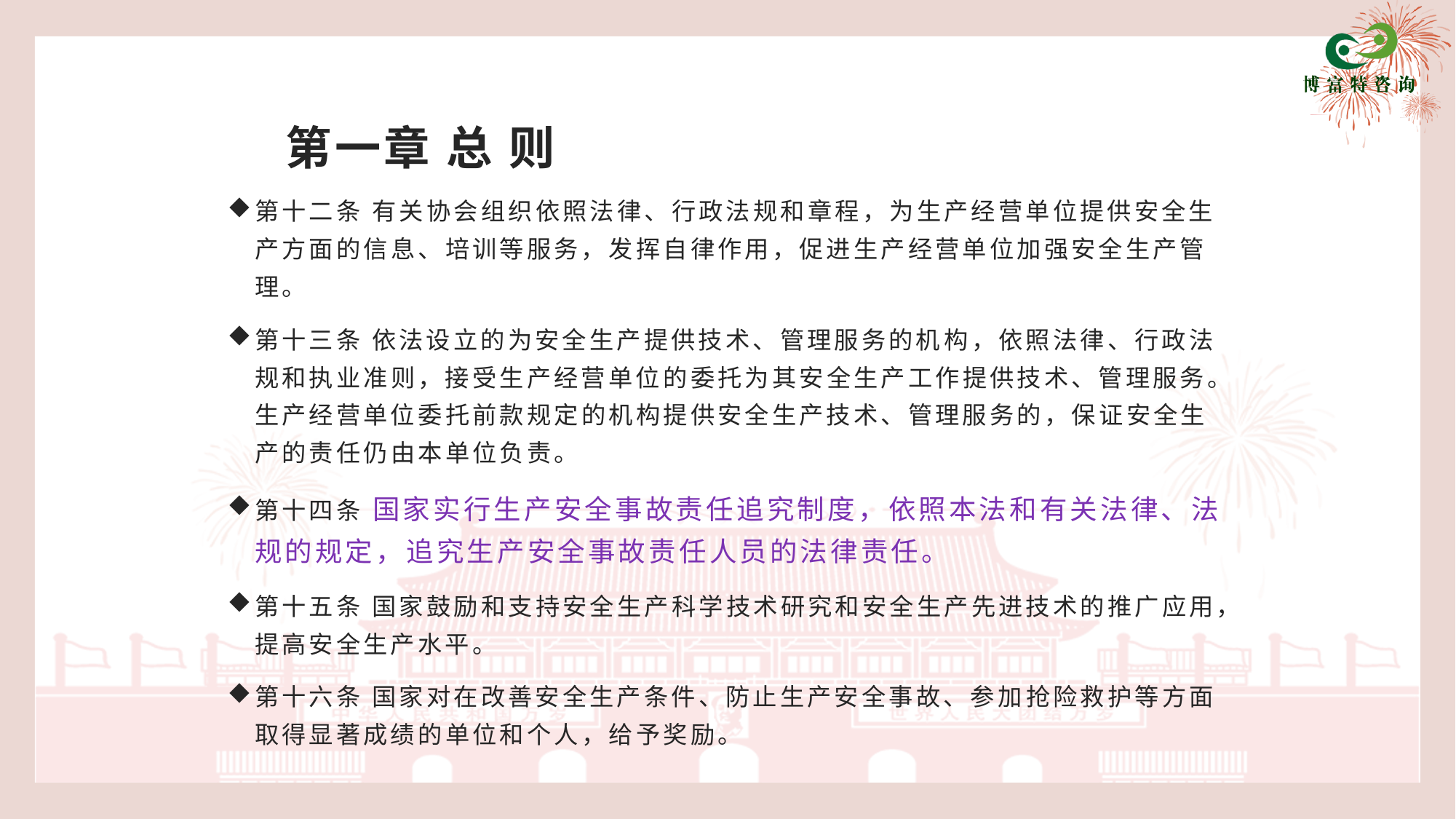

# 第一章 总 则
第十二条 有关协会组织依照法律、行政法规和章程，为生产经营单位提供安全生产方面的信息、培训等服务，发挥自律作用，促进生产经营单位加强安全生产管理。
第十三条 依法设立的为安全生产提供技术、管理服务的机构，依照法律、行政法规和执业准则，接受生产经营单位的委托为其安全生产工作提供技术、管理服务。生产经营单位委托前款规定的机构提供安全生产技术、管理服务的，保证安全生产的责任仍由本单位负责。
第十四条 国家实行生产安全事故责任追究制度，依照本法和有关法律、法规的规定，追究生产安全事故责任人员的法律责任。
第十五条 国家鼓励和支持安全生产科学技术研究和安全生产先进技术的推广应用，提高安全生产水平。
第十六条 国家对在改善安全生产条件、防止生产安全事故、参加抢险救护等方面取得显著成绩的单位和个人，给予奖励。